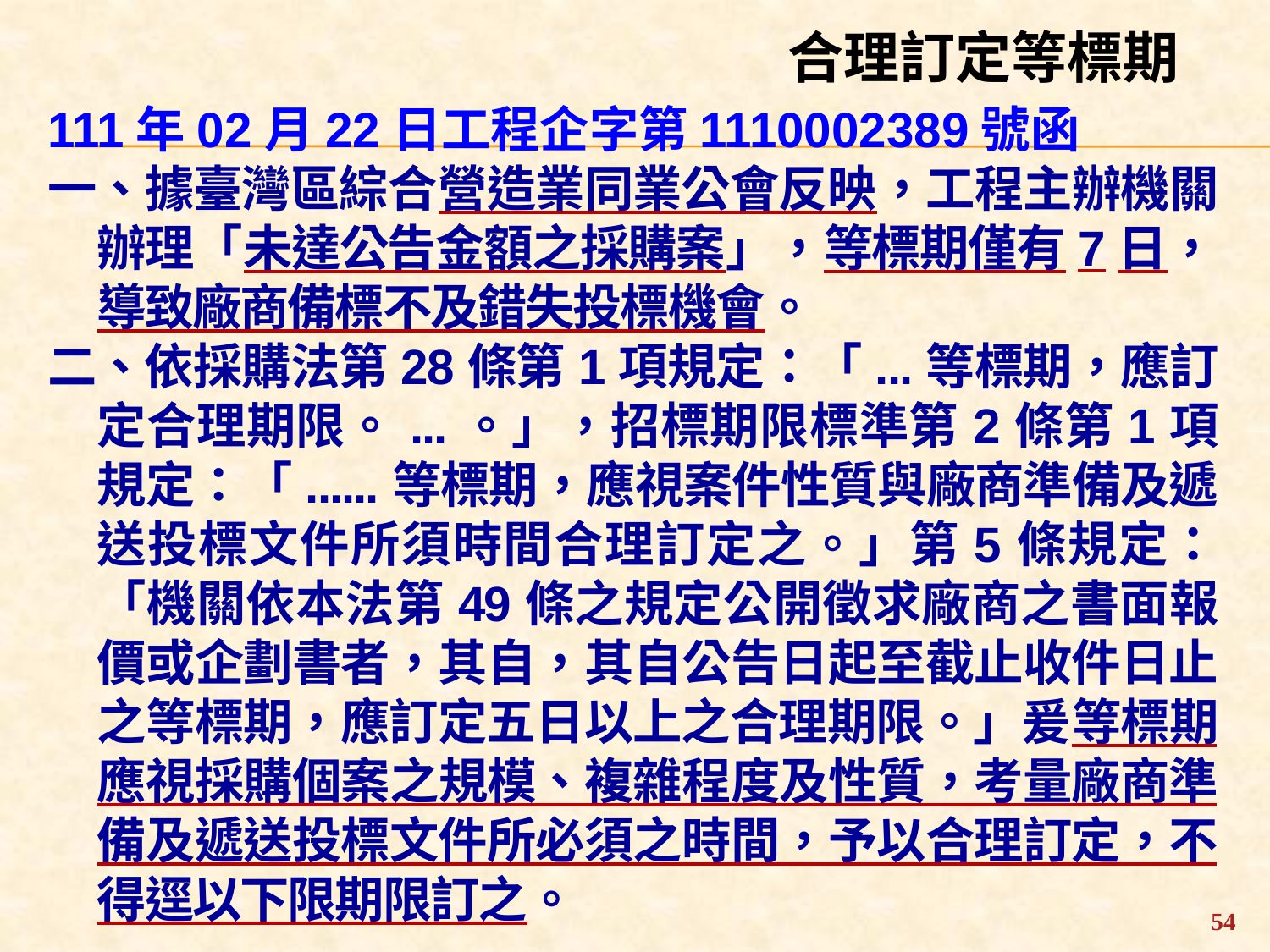

合理訂定等標期
111年02月22日工程企字第1110002389號函
一、據臺灣區綜合營造業同業公會反映，工程主辦機關辦理「未達公告金額之採購案」，等標期僅有7日，導致廠商備標不及錯失投標機會。
二、依採購法第28條第1項規定：「...等標期，應訂定合理期限。...。」，招標期限標準第2條第1項規定：「......等標期，應視案件性質與廠商準備及遞送投標文件所須時間合理訂定之。」第5條規定：「機關依本法第49條之規定公開徵求廠商之書面報價或企劃書者，其自，其自公告日起至截止收件日止之等標期，應訂定五日以上之合理期限。」爰等標期應視採購個案之規模、複雜程度及性質，考量廠商準備及遞送投標文件所必須之時間，予以合理訂定，不得逕以下限期限訂之。
54